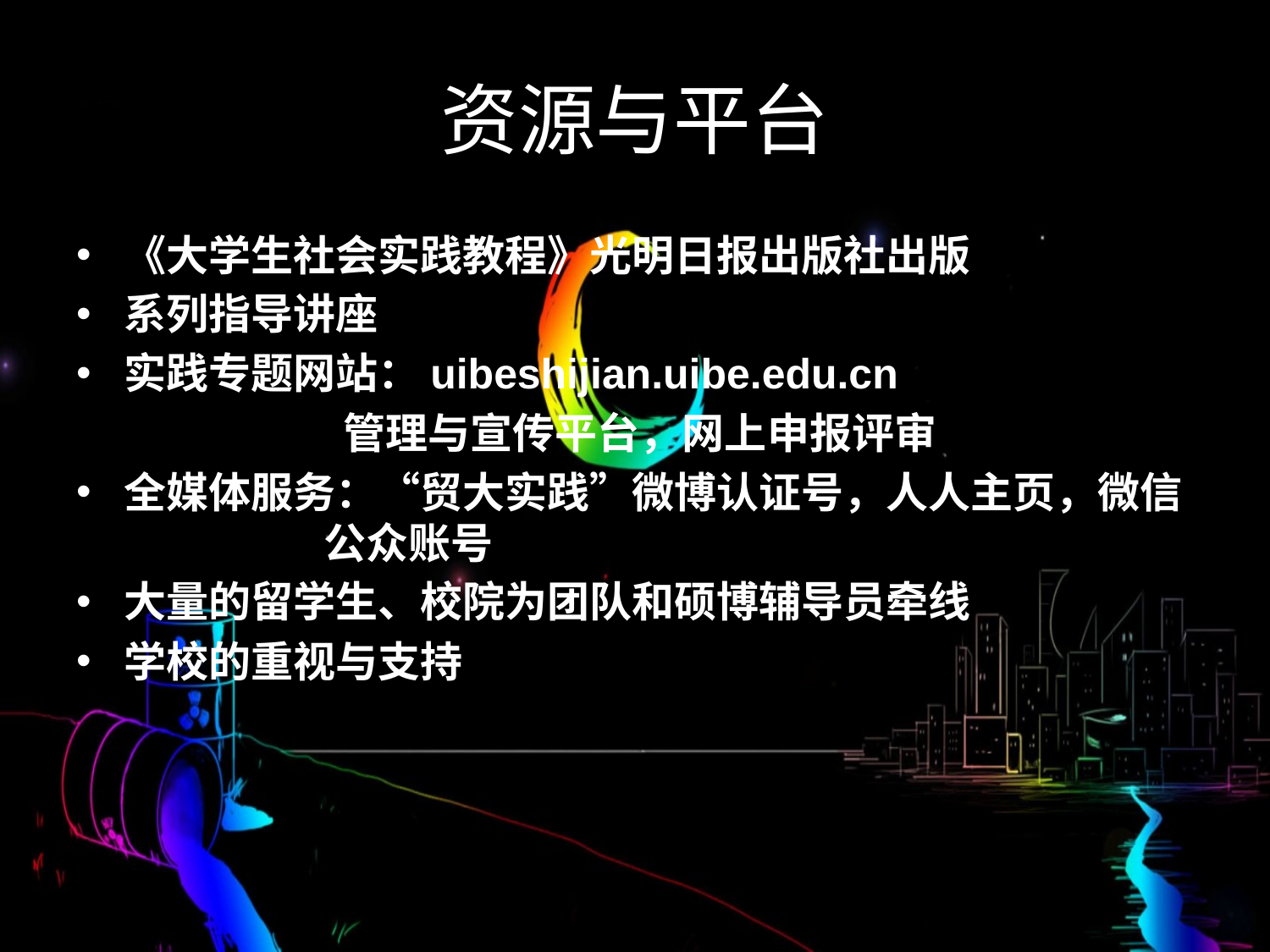

# 资源与平台
《大学生社会实践教程》光明日报出版社出版
系列指导讲座
实践专题网站：uibeshijian.uibe.edu.cn
                           管理与宣传平台，网上申报评审
全媒体服务：“贸大实践”微博认证号，人人主页，微信                       公众账号
大量的留学生、校院为团队和硕博辅导员牵线
学校的重视与支持